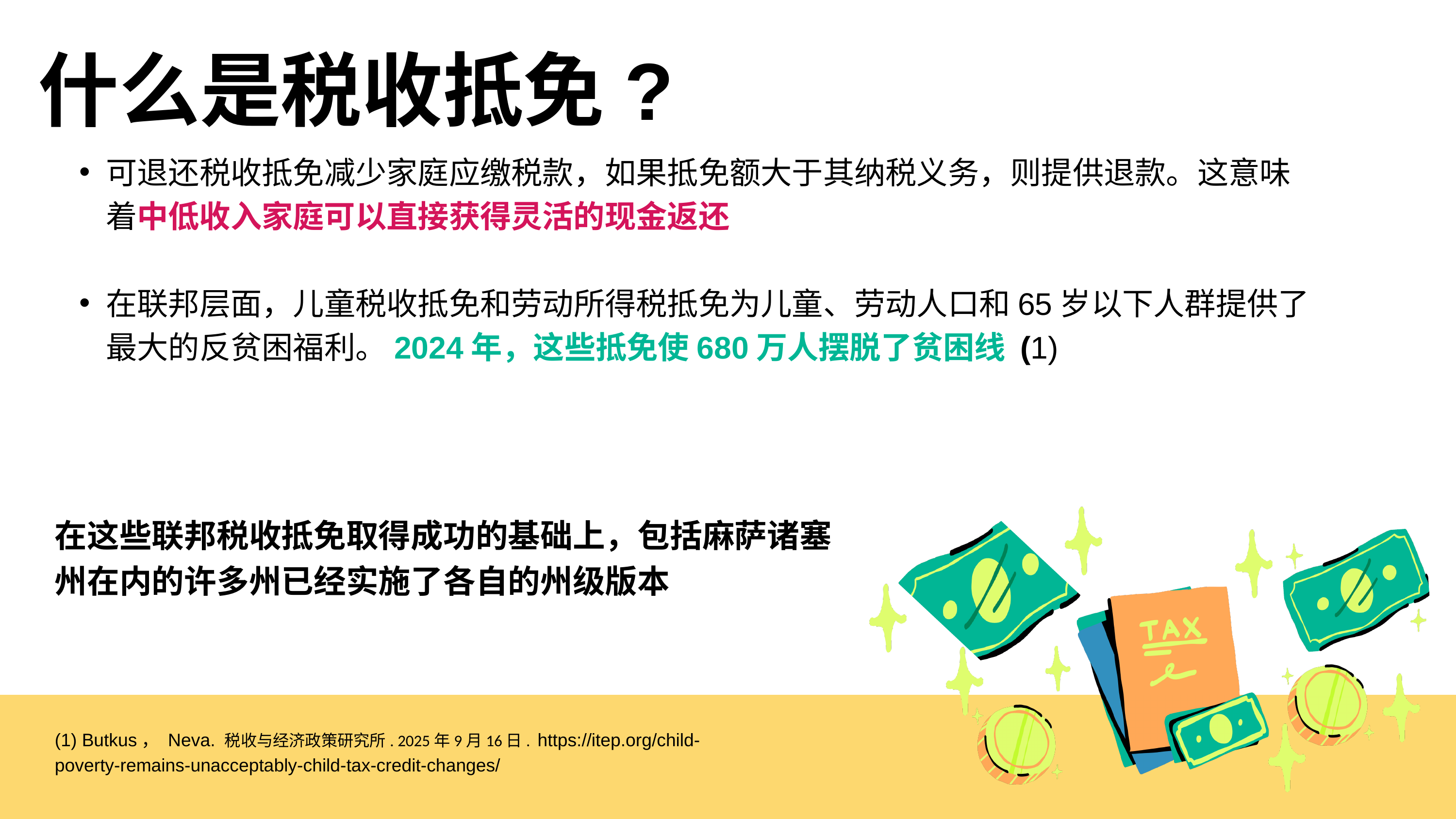

什么是税收抵免?
可退还税收抵免减少家庭应缴税款，如果抵免额大于其纳税义务，则提供退款。这意味着中低收入家庭可以直接获得灵活的现金返还

在联邦层面，儿童税收抵免和劳动所得税抵免为儿童、劳动人口和65岁以下人群提供了最大的反贫困福利。2024年，这些抵免使680万人摆脱了贫困线 (1)

在这些联邦税收抵免取得成功的基础上，包括麻萨诸塞州在内的许多州已经实施了各自的州级版本

(1) Butkus， Neva. 税收与经济政策研究所. 2025年9月16日.  https://itep.org/child-poverty-remains-unacceptably-child-tax-credit-changes/